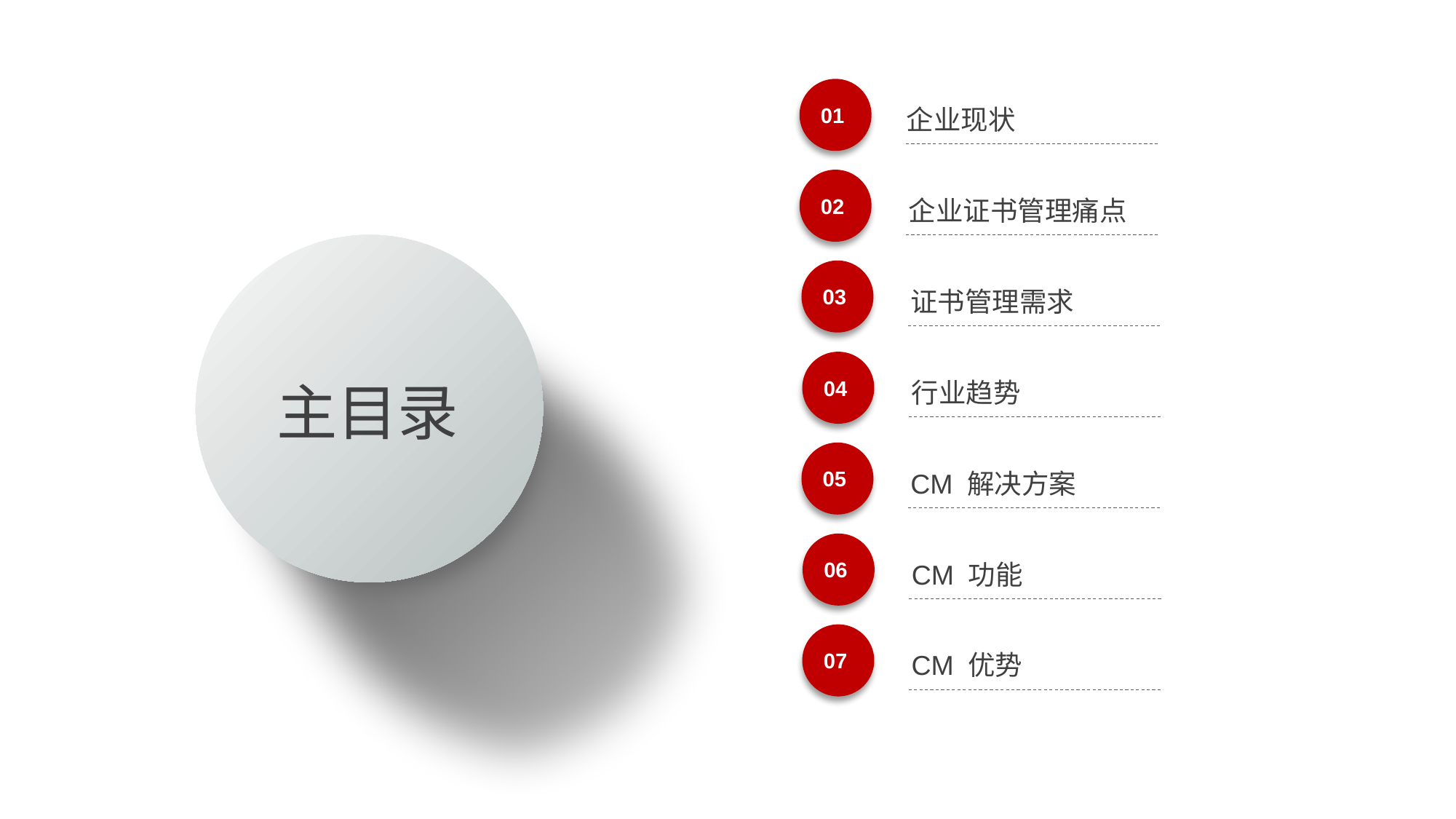

01
企业现状
02
企业证书管理痛点

03
证书管理需求
04
主目录
行业趋势
05
CM 解决方案
06
CM 功能
07
CM 优势